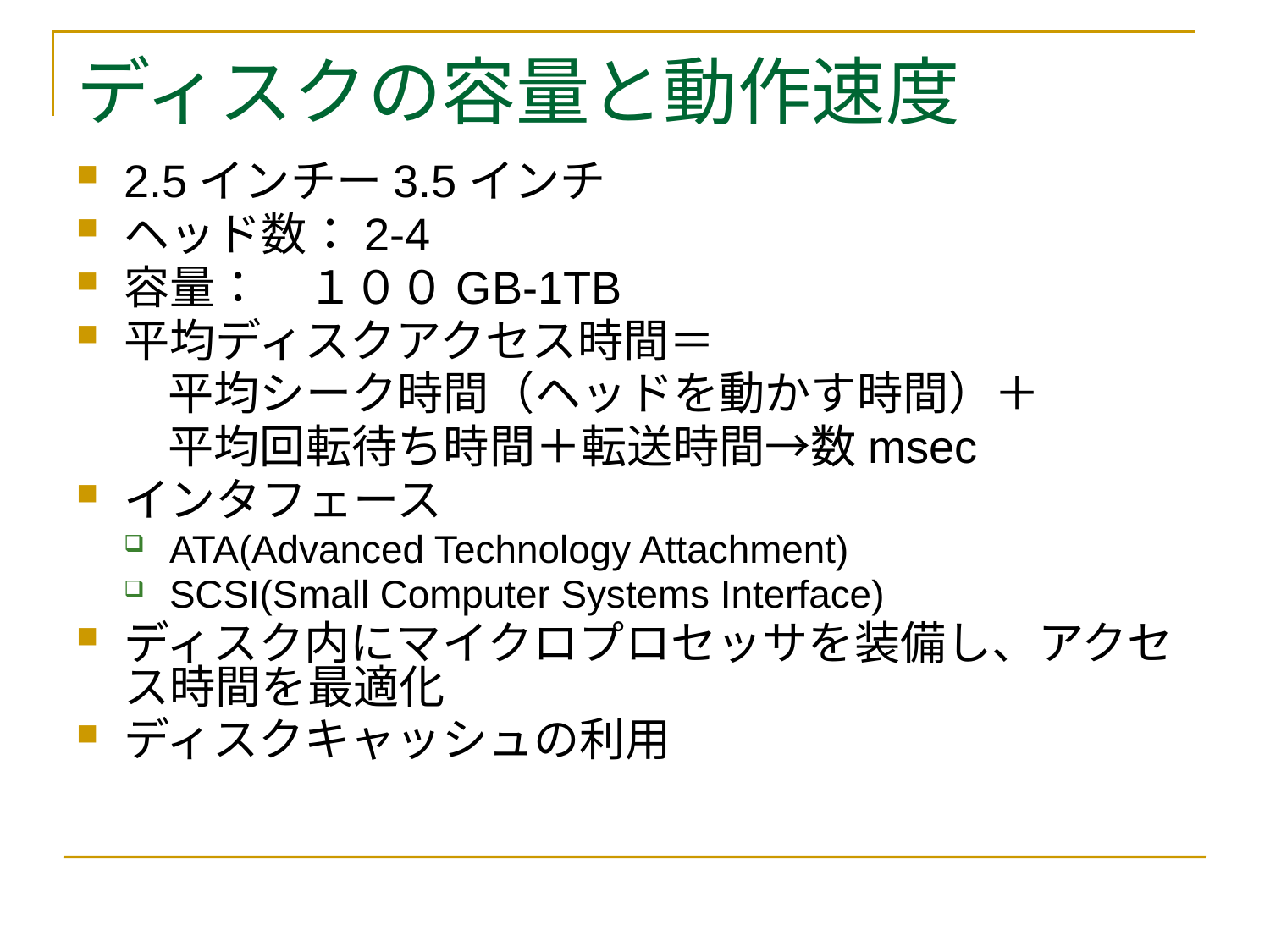

# ディスクの容量と動作速度
2.5インチー3.5インチ
ヘッド数：2-4
容量：　１００GB-1TB
平均ディスクアクセス時間＝
　　平均シーク時間（ヘッドを動かす時間）＋
　　平均回転待ち時間＋転送時間→数msec
インタフェース
ATA(Advanced Technology Attachment)
SCSI(Small Computer Systems Interface)
ディスク内にマイクロプロセッサを装備し、アクセス時間を最適化
ディスクキャッシュの利用